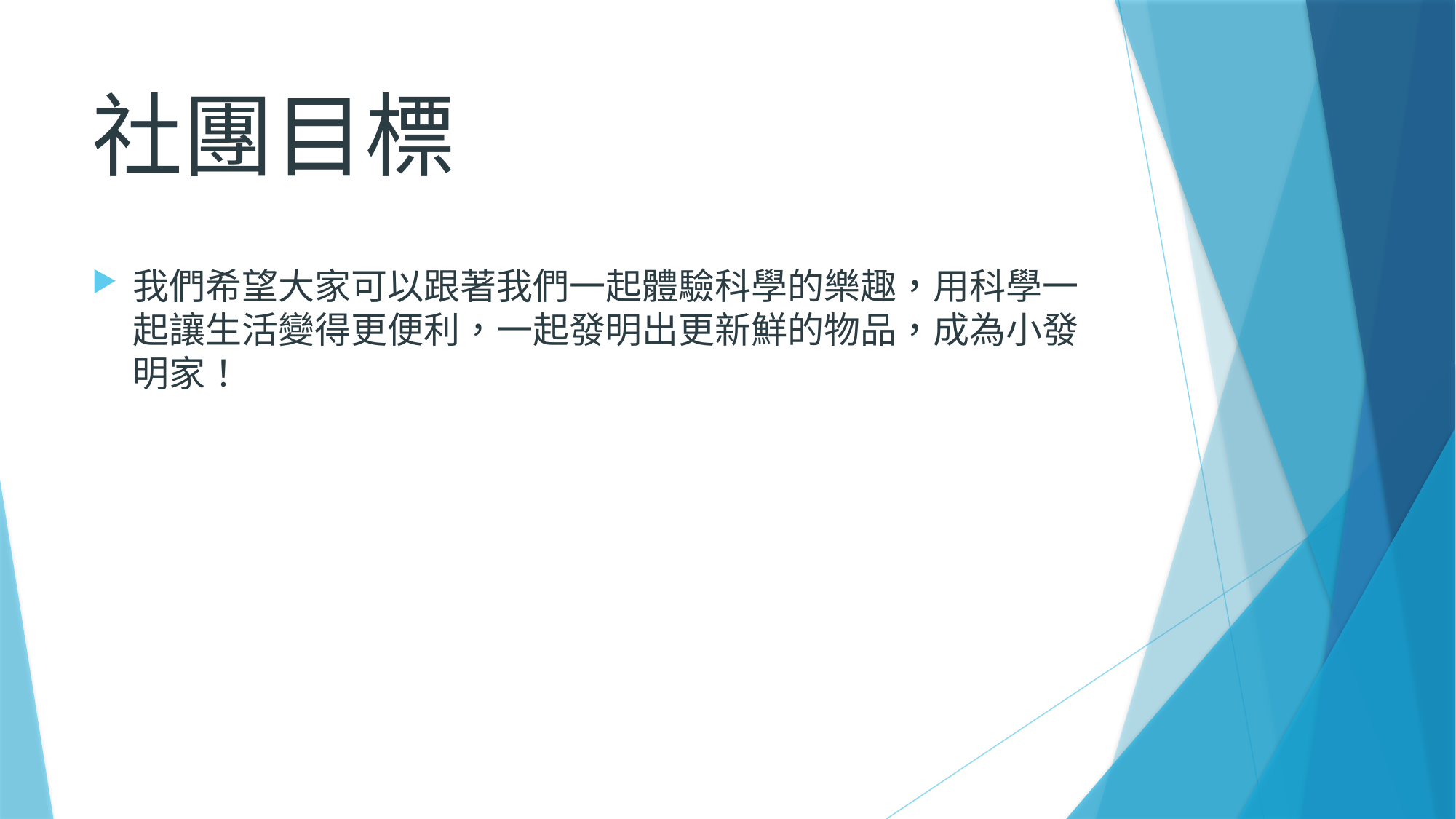

# 社團目標
我們希望大家可以跟著我們一起體驗科學的樂趣，用科學一起讓生活變得更便利，一起發明出更新鮮的物品，成為小發明家！